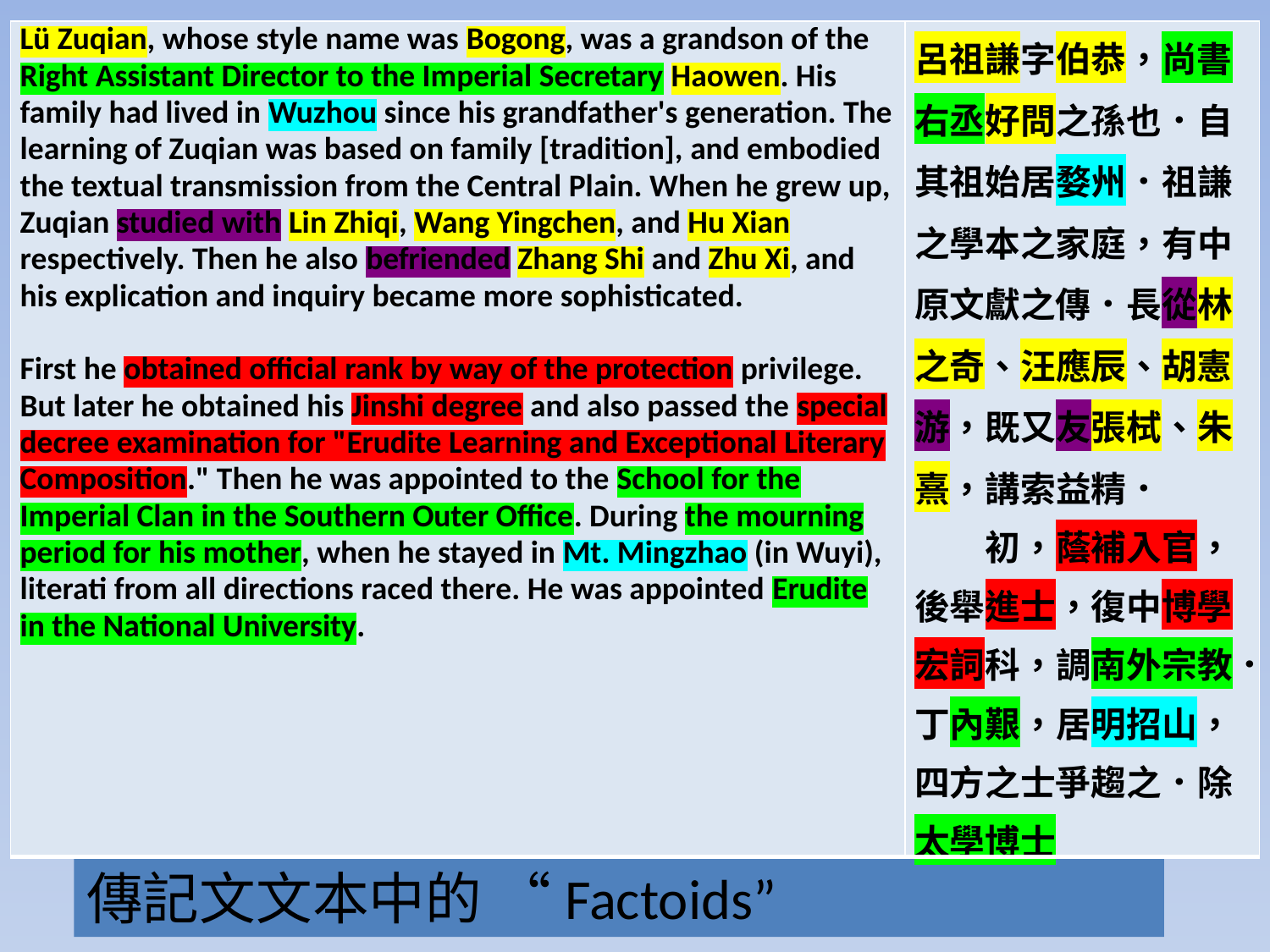

| Lü Zuqian, whose style name was Bogong, was a grandson of the Right Assistant Director to the Imperial Secretary Haowen. His family had lived in Wuzhou since his grandfather's generation. The learning of Zuqian was based on family [tradition], and embodied the textual transmission from the Central Plain. When he grew up, Zuqian studied with Lin Zhiqi, Wang Yingchen, and Hu Xian respectively. Then he also befriended Zhang Shi and Zhu Xi, and his explication and inquiry became more sophisticated.   First he obtained official rank by way of the protection privilege. But later he obtained his Jinshi degree and also passed the special decree examination for "Erudite Learning and Exceptional Literary Composition." Then he was appointed to the School for the Imperial Clan in the Southern Outer Office. During the mourning period for his mother, when he stayed in Mt. Mingzhao (in Wuyi), literati from all directions raced there. He was appointed Erudite in the National University. | 呂祖謙字伯恭，尚書右丞好問之孫也．自其祖始居婺州．祖謙之學本之家庭，有中原文獻之傳．長從林之奇、汪應辰、胡憲游，既又友張栻、朱熹，講索益精． 　　初，蔭補入官，後舉進士，復中博學宏詞科，調南外宗教．丁內艱，居明招山，四方之士爭趨之．除太學博士 |
| --- | --- |
傳記文文本中的 “Factoids”